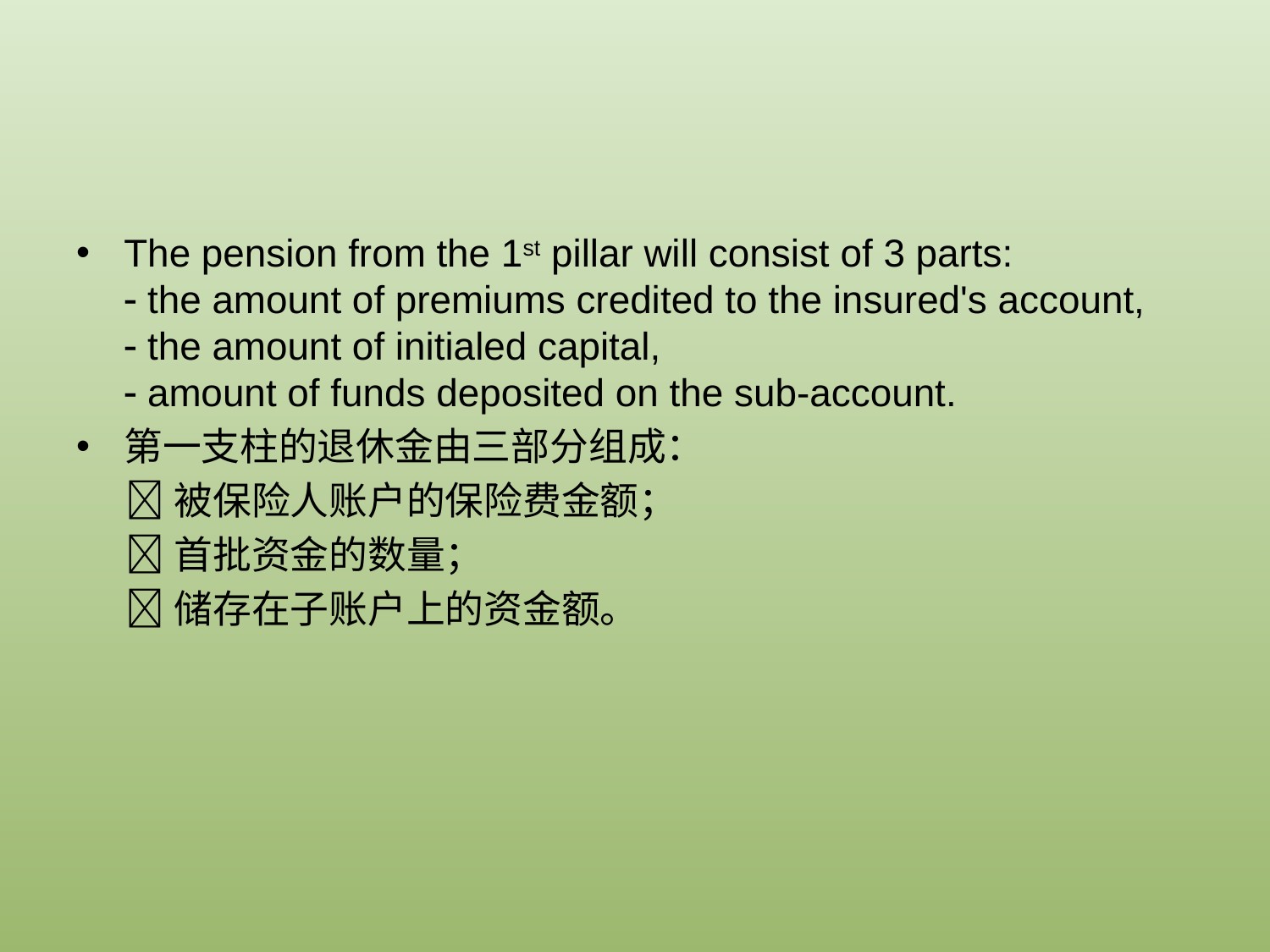

The pension from the 1st pillar will consist of 3 parts:
− the amount of premiums credited to the insured's account,
− the amount of initialed capital,
− amount of funds deposited on the sub-account.
第一支柱的退休金由三部分组成：
−被保险人账户的保险费金额；
−首批资金的数量；
−储存在子账户上的资金额。